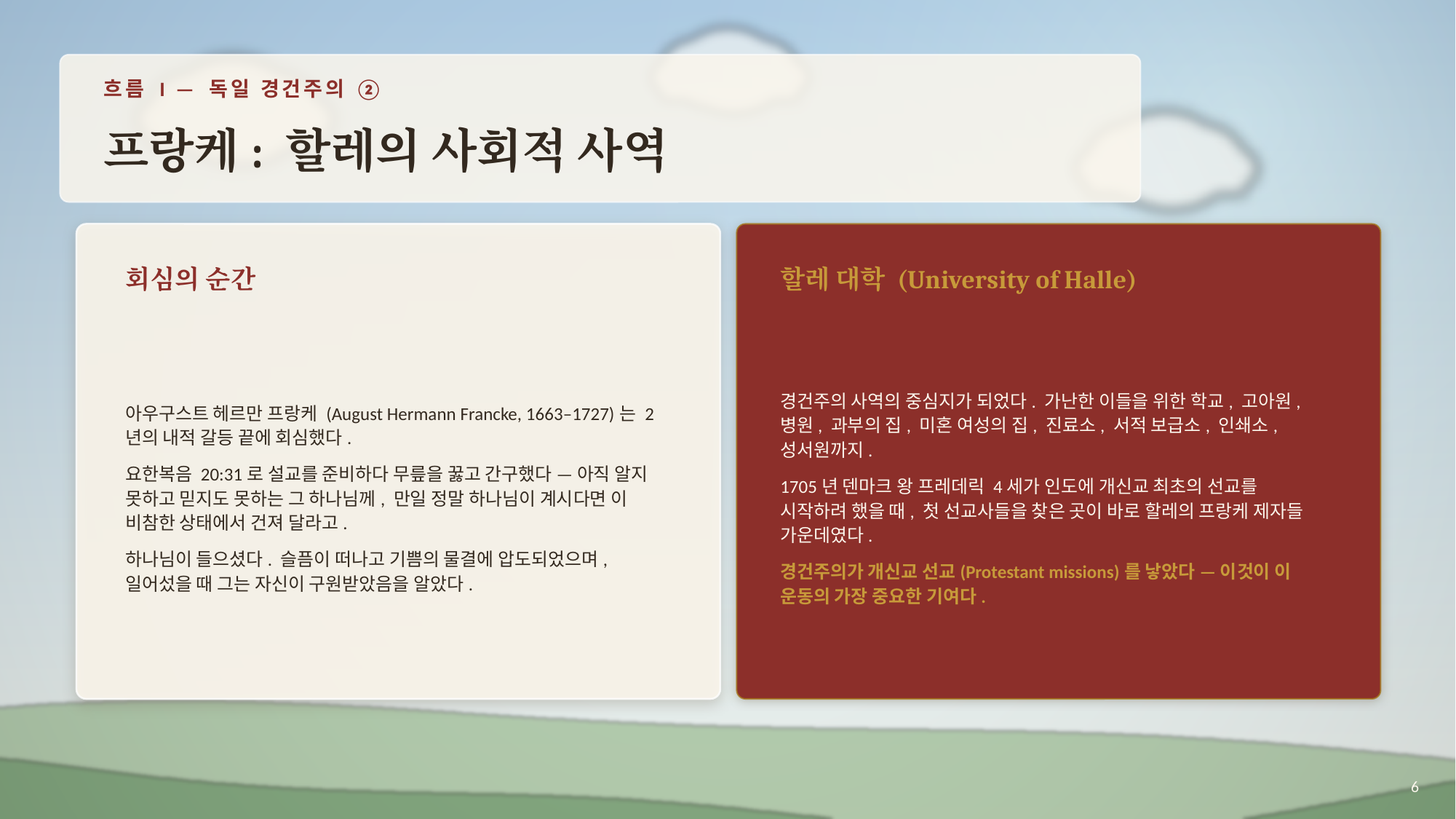

흐름 I — 독일 경건주의 ②
프랑케: 할레의 사회적 사역

회심의 순간
할레 대학 (University of Halle)
아우구스트 헤르만 프랑케 (August Hermann Francke, 1663–1727)는 2년의 내적 갈등 끝에 회심했다.
요한복음 20:31로 설교를 준비하다 무릎을 꿇고 간구했다 — 아직 알지 못하고 믿지도 못하는 그 하나님께, 만일 정말 하나님이 계시다면 이 비참한 상태에서 건져 달라고.
하나님이 들으셨다. 슬픔이 떠나고 기쁨의 물결에 압도되었으며, 일어섰을 때 그는 자신이 구원받았음을 알았다.
경건주의 사역의 중심지가 되었다. 가난한 이들을 위한 학교, 고아원, 병원, 과부의 집, 미혼 여성의 집, 진료소, 서적 보급소, 인쇄소, 성서원까지.
1705년 덴마크 왕 프레데릭 4세가 인도에 개신교 최초의 선교를 시작하려 했을 때, 첫 선교사들을 찾은 곳이 바로 할레의 프랑케 제자들 가운데였다.
경건주의가 개신교 선교(Protestant missions)를 낳았다 — 이것이 이 운동의 가장 중요한 기여다.
6